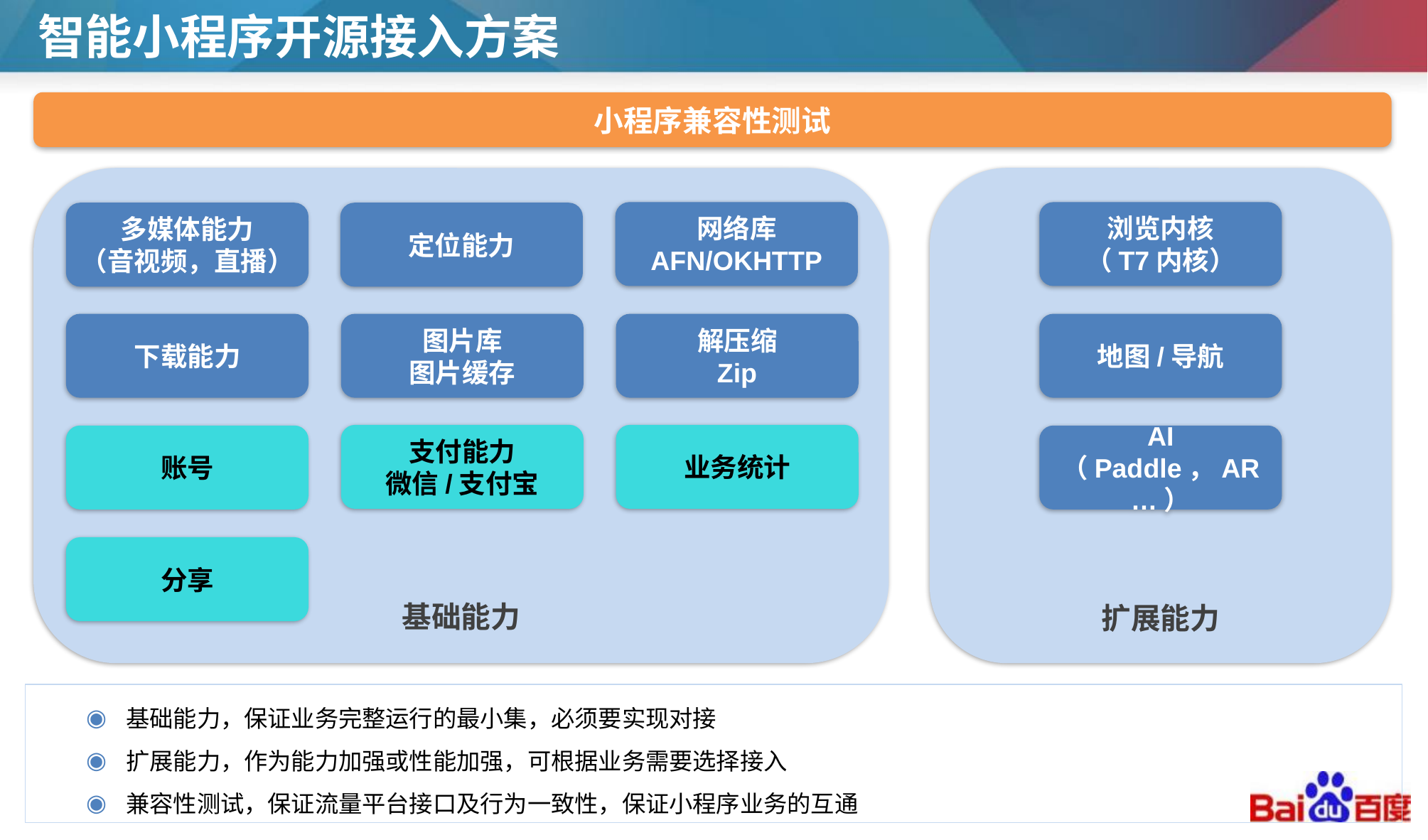

# 智能小程序开源接入方案
小程序兼容性测试
基础能力
扩展能力
网络库
AFN/OKHTTP
浏览内核
（T7内核）
多媒体能力
（音视频，直播）
定位能力
下载能力
图片库
图片缓存
解压缩
Zip
地图/导航
支付能力
微信/支付宝
业务统计
账号
AI
（Paddle，AR…）
分享

基础能力，保证业务完整运行的最小集，必须要实现对接
扩展能力，作为能力加强或性能加强，可根据业务需要选择接入
兼容性测试，保证流量平台接口及行为一致性，保证小程序业务的互通